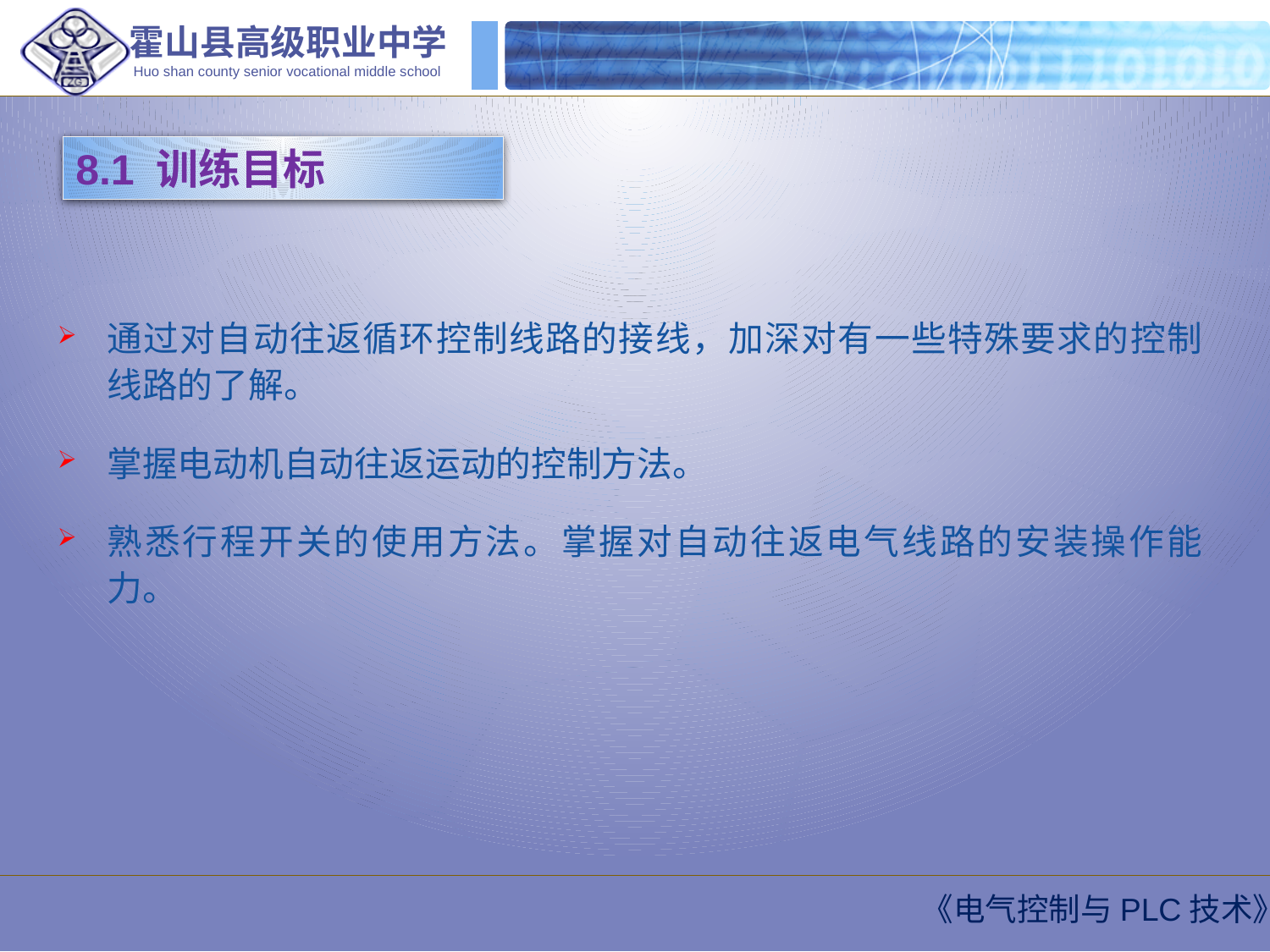

8.1 训练目标
通过对自动往返循环控制线路的接线，加深对有一些特殊要求的控制线路的了解。
掌握电动机自动往返运动的控制方法。
熟悉行程开关的使用方法。掌握对自动往返电气线路的安装操作能力。